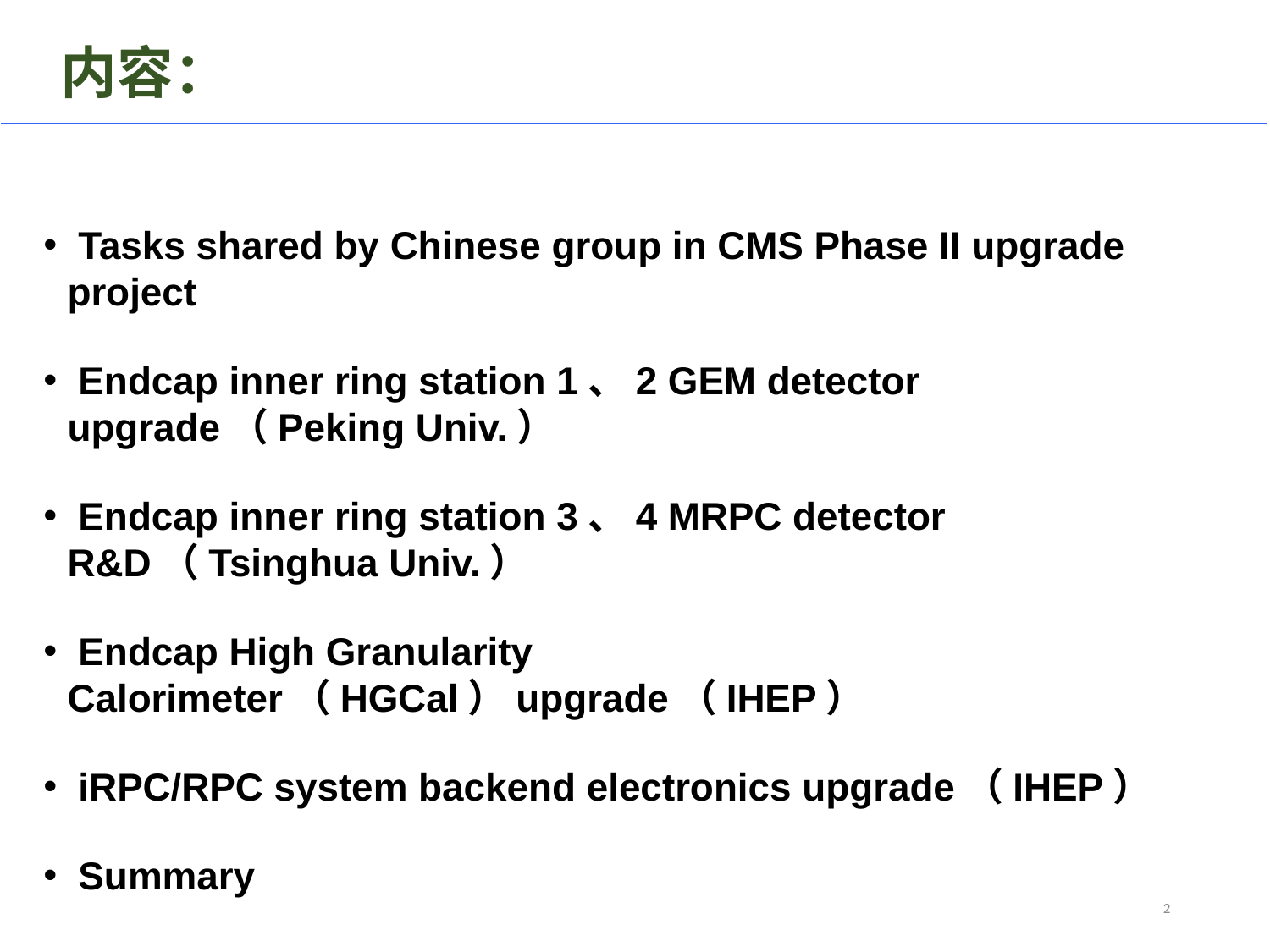

# 内容：
 Tasks shared by Chinese group in CMS Phase II upgrade project
 Endcap inner ring station 1、2 GEM detector upgrade（Peking Univ.）
 Endcap inner ring station 3、4 MRPC detector R&D（Tsinghua Univ.）
 Endcap High Granularity Calorimeter（HGCal）upgrade（IHEP）
 iRPC/RPC system backend electronics upgrade（IHEP）
 Summary
2